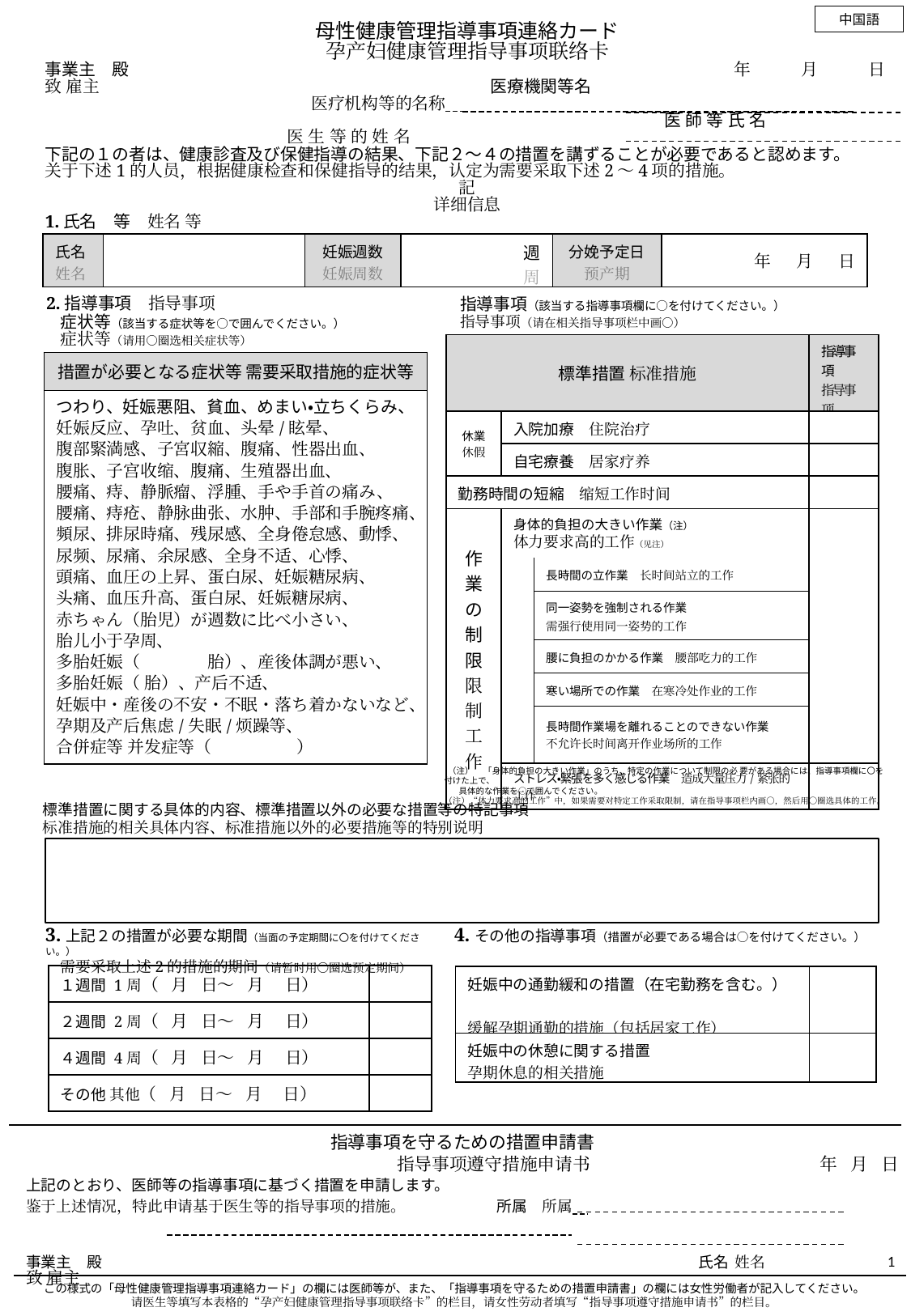

中国語
母性健康管理指導事項連絡カード
孕产妇健康管理指导事项联络卡
事業主　殿　　　　　　　　　　　　　　　　　　　　　　　　　　　　　　　　　　　　年　　　月　　　日
致 雇主　　　　　　　　　　　　　　　　　　　　　　　 医療機関等名
　　　　                                    　　医疗机构等的名称
　　　　　　　　　　　　　　　　　　　　　　　　　　　　　医師等氏名
                                            　 医生等的姓名
下記の１の者は、健康診査及び保健指導の結果、下記２～４の措置を講ずることが必要であると認めます。
关于下述1的人员，根据健康检查和保健指导的结果，认定为需要采取下述2～4项的措施。
記
详细信息
1.氏名　等　姓名 等
| 氏名 姓名 |  | 妊娠週数 妊娠周数 | 週 周 | 分娩予定日 预产期 | 年 　月　 日 |
| --- | --- | --- | --- | --- | --- |
2.指導事項　指导事项
指導事項（該当する指導事項欄に○を付けてください。）
指导事项（请在相关指导事项栏中画○）
症状等（該当する症状等を○で囲んでください。）
症状等（请用○圈选相关症状等）
| 標準措置 标准措施 |  |  | 指導事項 指导事项 |
| --- | --- | --- | --- |
| 休業 休假 | 入院加療　住院治疗 |  |  |
|  | 自宅療養　居家疗养 |  |  |
| 勤務時間の短縮　缩短工作时间 |  |  |  |
| 作業の制限 限制工作 | 身体的負担の大きい作業（注） 体力要求高的工作（见注） |  |  |
|  |  | 長時間の立作業　长时间站立的工作 |  |
|  |  | 同一姿勢を強制される作業 需强行使用同一姿势的工作 |  |
|  |  | 腰に負担のかかる作業　腰部吃力的工作 |  |
|  |  | 寒い場所での作業　在寒冷处作业的工作 |  |
|  |  | 長時間作業場を離れることのできない作業 不允许长时间离开作业场所的工作 |  |
|  | ストレス・緊張を多く感じる作業　造成大量压力/紧张的工作 |  |  |
| 措置が必要となる症状等 需要采取措施的症状等 |
| --- |
| つわり、妊娠悪阻、貧血、めまい・立ちくらみ、 妊娠反应、孕吐、贫血、头晕/眩晕、 腹部緊満感、子宮収縮、腹痛、性器出血、 腹胀、子宫收缩、腹痛、生殖器出血、 腰痛、痔、静脈瘤、浮腫、手や手首の痛み、 腰痛、痔疮、静脉曲张、水肿、手部和手腕疼痛、 頻尿、排尿時痛、残尿感、全身倦怠感、動悸、 尿频、尿痛、余尿感、全身不适、心悸、 頭痛、血圧の上昇、蛋白尿、妊娠糖尿病、 头痛、血压升高、蛋白尿、妊娠糖尿病、 赤ちゃん（胎児）が週数に比べ小さい、 胎儿小于孕周、 多胎妊娠（　　　　胎）、産後体調が悪い、 多胎妊娠（ 胎）、产后不适、 妊娠中・産後の不安・不眠・落ち着かないなど、 孕期及产后焦虑/失眠/烦躁等、 合併症等 并发症等（ ） |
 （注）　 「身体的負担の大きい作業」のうち、特定の作業について制限の必 要がある場合には、指導事項欄に〇を付けた上で、
       具体的な作業を○で囲んでください。
（注）“体力要求高的工作”中，如果需要对特定工作采取限制，请在指导事项栏内画〇，然后用〇圈选具体的工作。
標準措置に関する具体的内容、標準措置以外の必要な措置等の特記事項
标准措施的相关具体内容、标准措施以外的必要措施等的特别说明

4.その他の指導事項（措置が必要である場合は○を付けてください。）
　其他指导事项（如需要采取措施，请画○）
3.上記２の措置が必要な期間（当面の予定期間に〇を付けてください。）
　需要采取上述2的措施的期间（请暂时用〇圈选预定期间）
| １週間 1周（ 月 日～ 月 　日） |  |
| --- | --- |
| ２週間 2周（ 月 日～ 月 　日） |  |
| ４週間 4周（ 月 日～ 月 　日） |  |
| その他 其他（ 月 日～ 月 　日） |  |
| 妊娠中の通勤緩和の措置（在宅勤務を含む。）　 缓解孕期通勤的措施（包括居家工作） |  |
| --- | --- |
| 妊娠中の休憩に関する措置 孕期休息的相关措施 |  |
指導事項を守るための措置申請書
指导事项遵守措施申请书　　　　　　　　　　　　　年   月   日
上記のとおり、医師等の指導事項に基づく措置を申請します。
鉴于上述情况，特此申请基于医生等的指导事项的措施。　　　　　　所属　所属

事業主　殿　　　　　　　　　　　　　　　　　　　　　　　　　　　　　　　　　　　　　　　 氏名  姓名
致 雇主
1
この様式の「母性健康管理指導事項連絡カード」の欄には医師等が、また、「指導事項を守るための措置申請書」の欄には女性労働者が記入してください。
请医生等填写本表格的“孕产妇健康管理指导事项联络卡”的栏目，请女性劳动者填写“指导事项遵守措施申请书”的栏目。